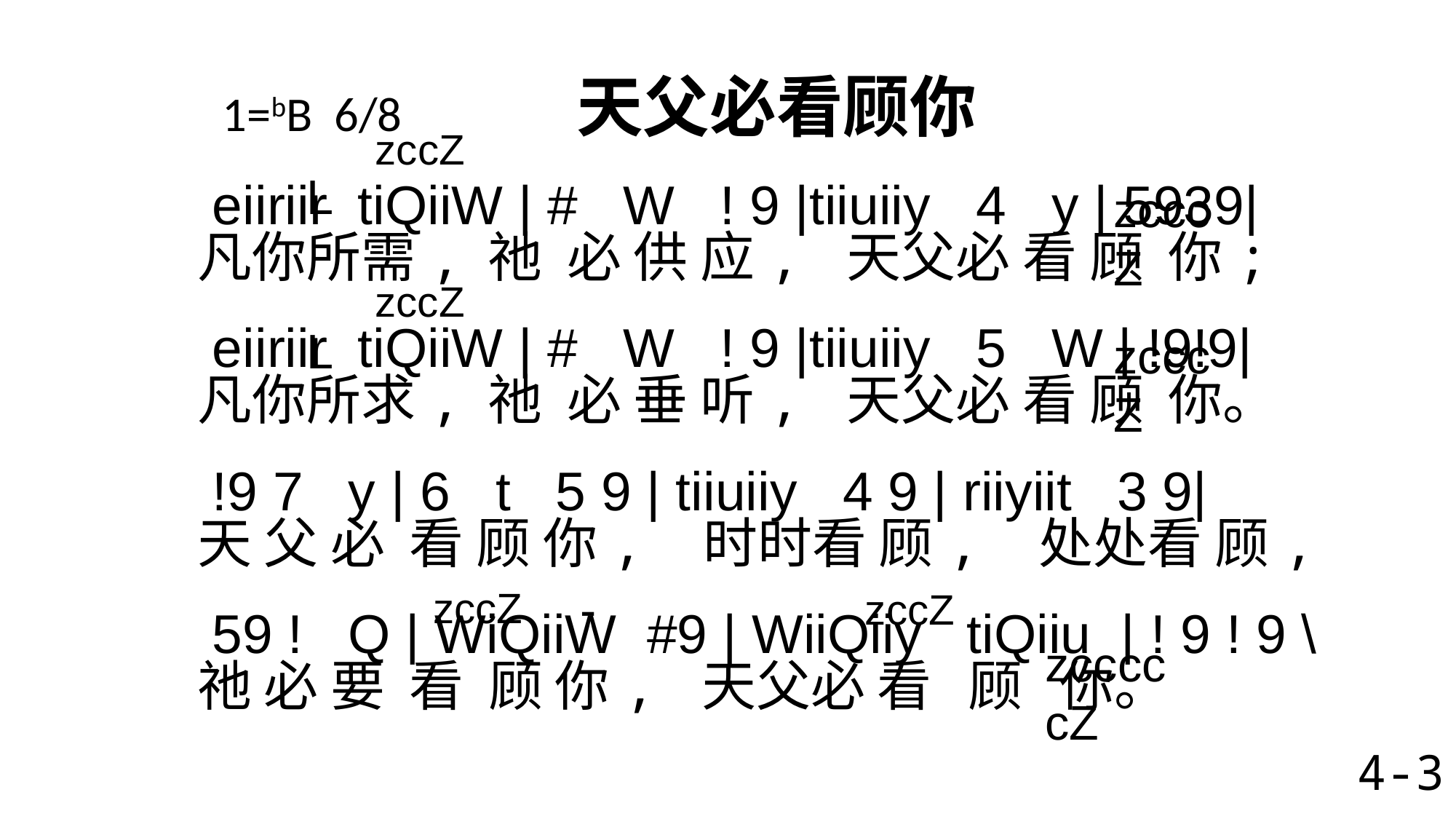

# 1=bB  6/8　　      天父必看顾你
 zcccZ
  zccZ
L
 eiiriir  tiQiiW | #   W   ! 9 |tiiuiiy   4   y | 5939|
凡你所需, 祂  必 供 应, 天父必 看 顾  你;
 eiiriir  tiQiiW | #   W   ! 9 |tiiuiiy   5   W | !9!9|
凡你所求, 祂  必 垂 听, 天父必 看 顾  你。
!9 7   y | 6   t   5 9 | tiiuiiy   4 9 | riiyiit   3 9|
天 父 必  看 顾 你,  时时看 顾,  处处看 顾,
59 !   Q | WiQiiW  #9 | WiiQiiy   tiQiiu  | ! 9 ! 9 \
祂 必 要  看  顾 你, 天父必 看   顾   你。
 zcccZ
  zccZ
L
 zcccccZ
 -
  zccZ
  zccZ
4-3
4-3